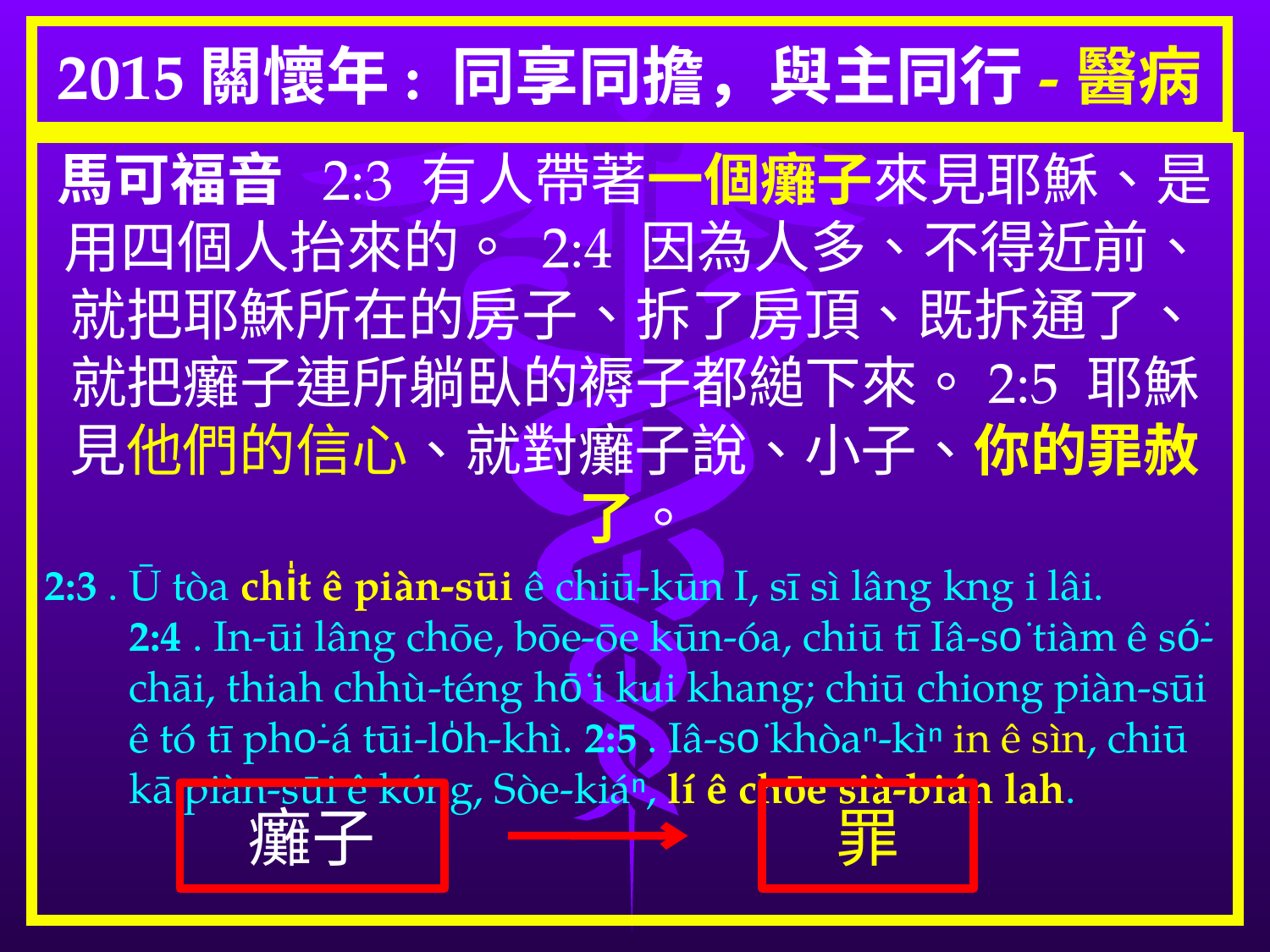

# 2015關懷年: 同享同擔，與主同行-醫病
馬可福音  2:3 有人帶著一個癱子來見耶穌、是用四個人抬來的。 2:4 因為人多、不得近前、就把耶穌所在的房子、拆了房頂、既拆通了、就把癱子連所躺臥的褥子都縋下來。2:5 耶穌見他們的信心、就對癱子說、小子、你的罪赦了。
2:3 . Ū tòa chi̍t ê piàn-sūi ê chiū-kūn I, sī sì lâng kng i lâi.
2:4 . In-ūi lâng chōe, bōe-ōe kūn-óa, chiū tī Iâ-so͘ tiàm ê só͘-chāi, thiah chhù-téng hō͘ i kui khang; chiū chiong piàn-sūi ê tó tī pho͘-á tūi-lo̍h-khì. 2:5 . Iâ-so͘ khòaⁿ-kìⁿ in ê sìn, chiū kā piàn-sūi ê kóng, Sòe-kiáⁿ, lí ê chōe sià-bián lah.

癱子
罪